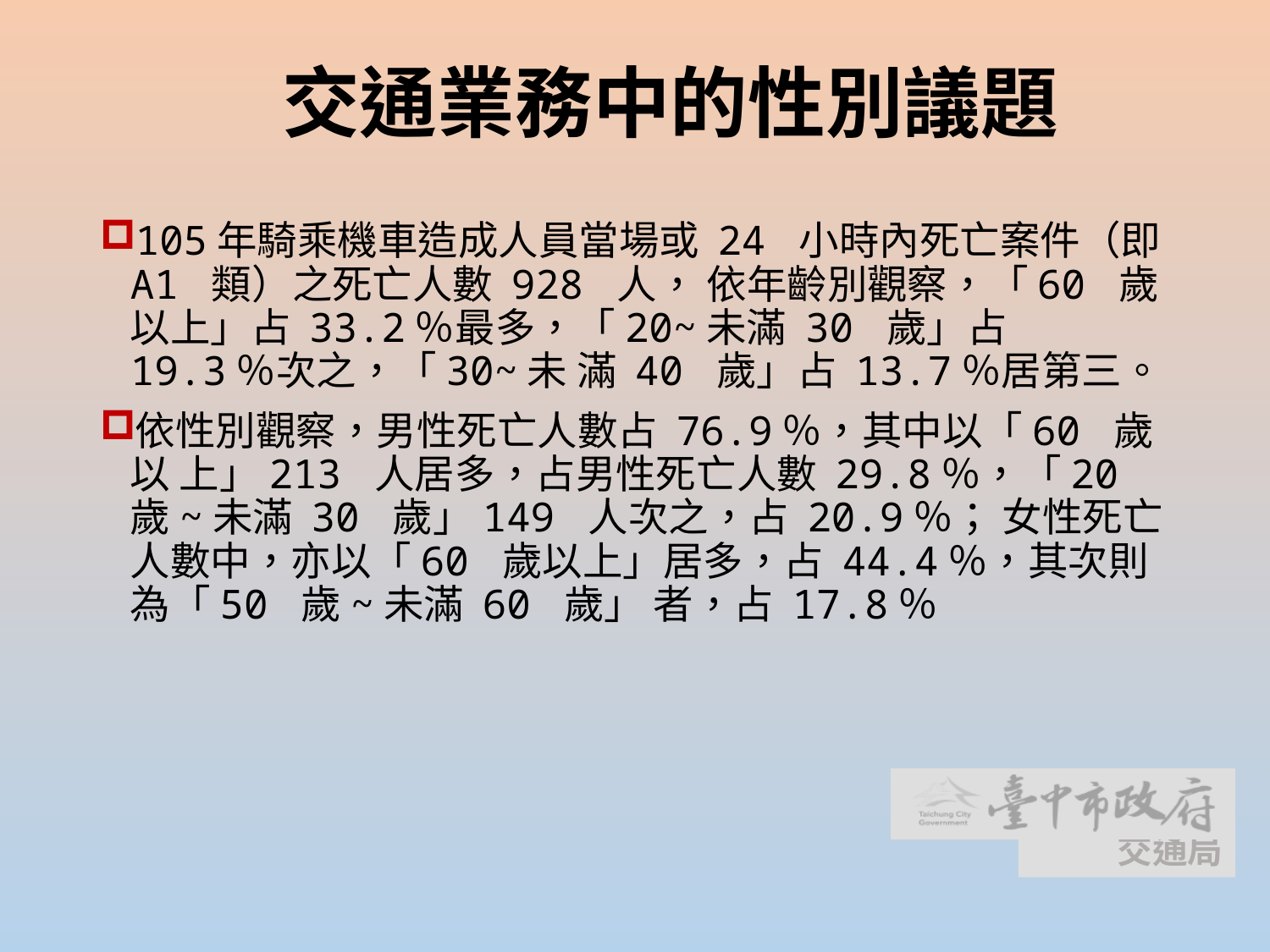

# 交通業務中的性別議題
105年騎乘機車造成人員當場或 24 小時內死亡案件（即 A1 類）之死亡人數 928 人， 依年齡別觀察，「60 歲以上」占 33.2％最多，「20~未滿 30 歲」占 19.3％次之，「30~未 滿 40 歲」占 13.7％居第三。
依性別觀察，男性死亡人數占 76.9％，其中以「60 歲以 上」213 人居多，占男性死亡人數 29.8％，「20 歲~未滿 30 歲」149 人次之，占 20.9％； 女性死亡人數中，亦以「60 歲以上」居多，占 44.4％，其次則為「50 歲~未滿 60 歲」 者，占 17.8％